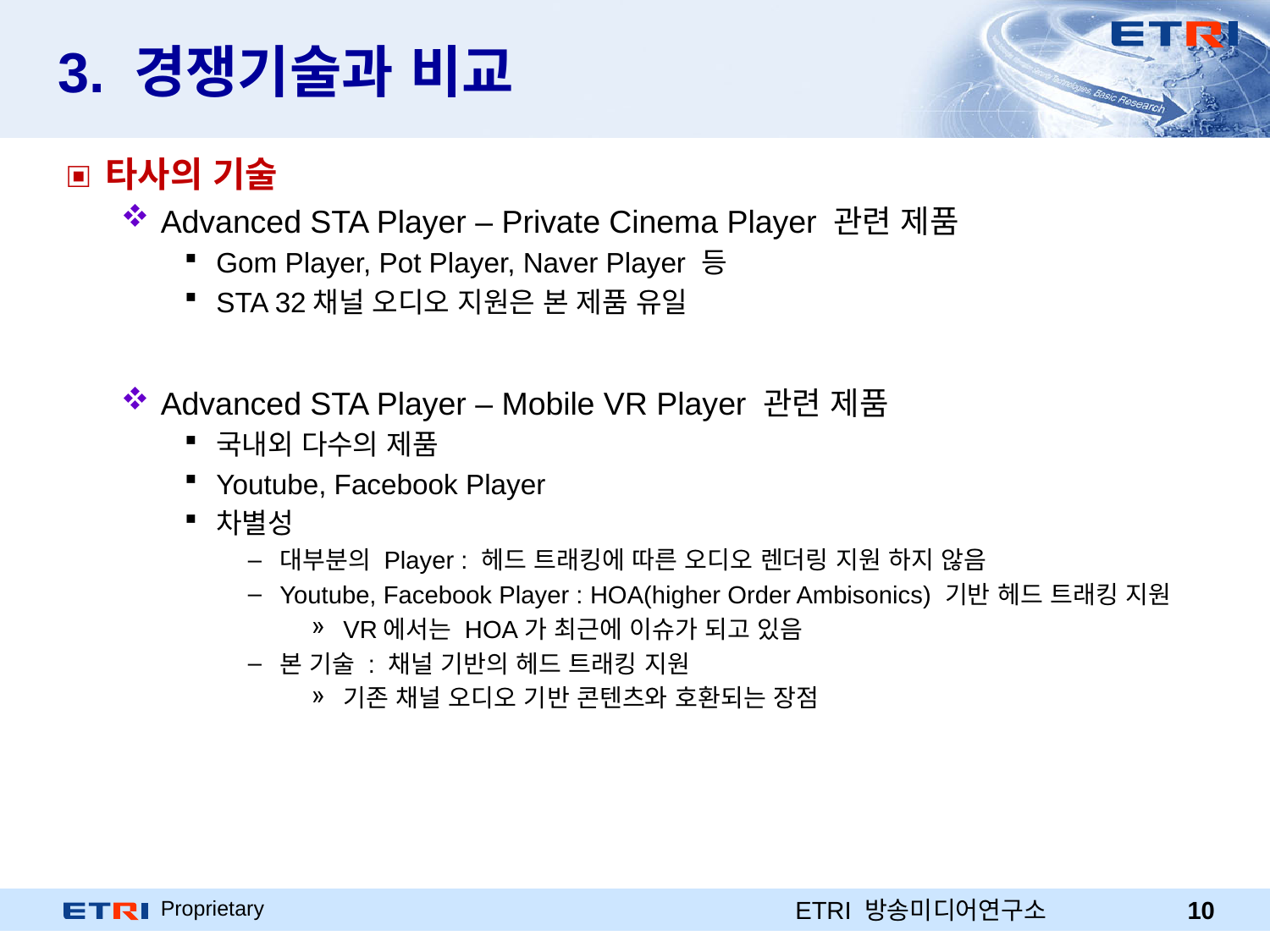

# 3. 경쟁기술과 비교
타사의 기술
Advanced STA Player – Private Cinema Player 관련 제품
Gom Player, Pot Player, Naver Player 등
STA 32채널 오디오 지원은 본 제품 유일

Advanced STA Player – Mobile VR Player 관련 제품
국내외 다수의 제품
Youtube, Facebook Player
차별성
대부분의 Player : 헤드 트래킹에 따른 오디오 렌더링 지원 하지 않음
Youtube, Facebook Player : HOA(higher Order Ambisonics) 기반 헤드 트래킹 지원
VR에서는 HOA가 최근에 이슈가 되고 있음
본 기술 : 채널 기반의 헤드 트래킹 지원
기존 채널 오디오 기반 콘텐츠와 호환되는 장점

ETRI 방송미디어연구소
10